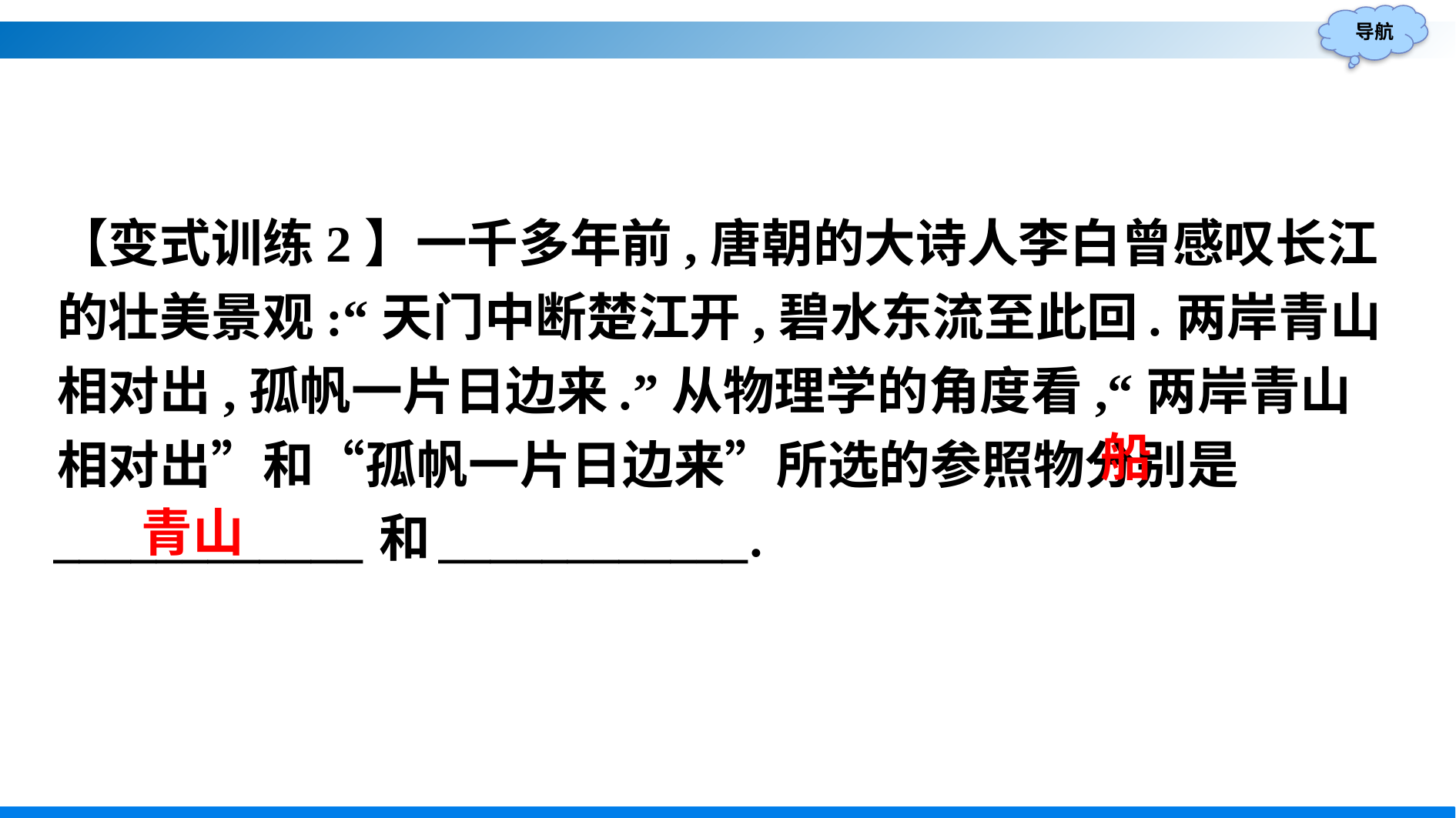

【变式训练2】一千多年前,唐朝的大诗人李白曾感叹长江的壮美景观:“天门中断楚江开,碧水东流至此回.两岸青山相对出,孤帆一片日边来.”从物理学的角度看,“两岸青山相对出”和“孤帆一片日边来”所选的参照物分别是____________和____________.
船
青山